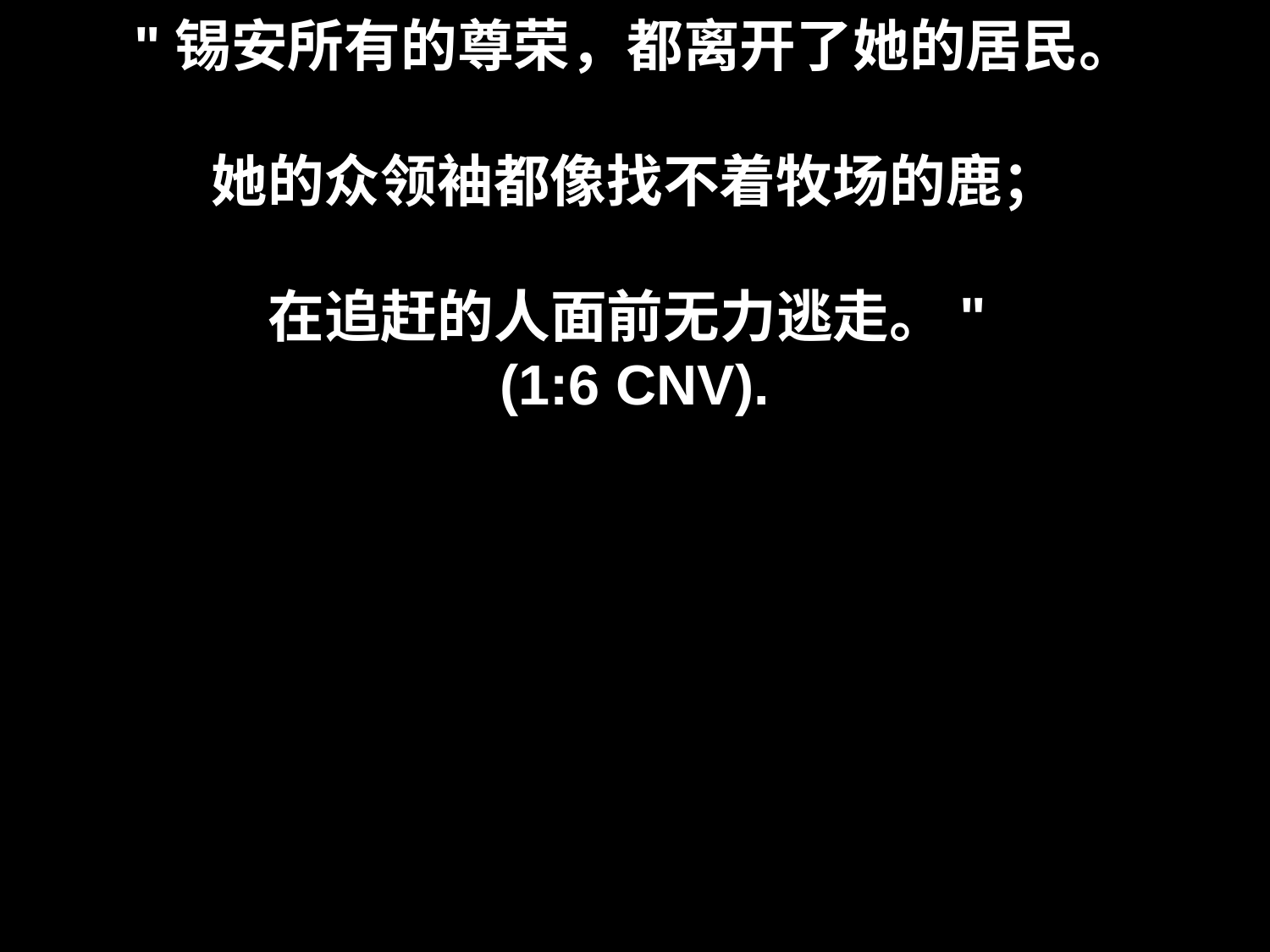

# "锡安所有的尊荣，都离开了她的居民。 她的众领袖都像找不着牧场的鹿； 在追赶的人面前无力逃走。" (1:6 CNV).